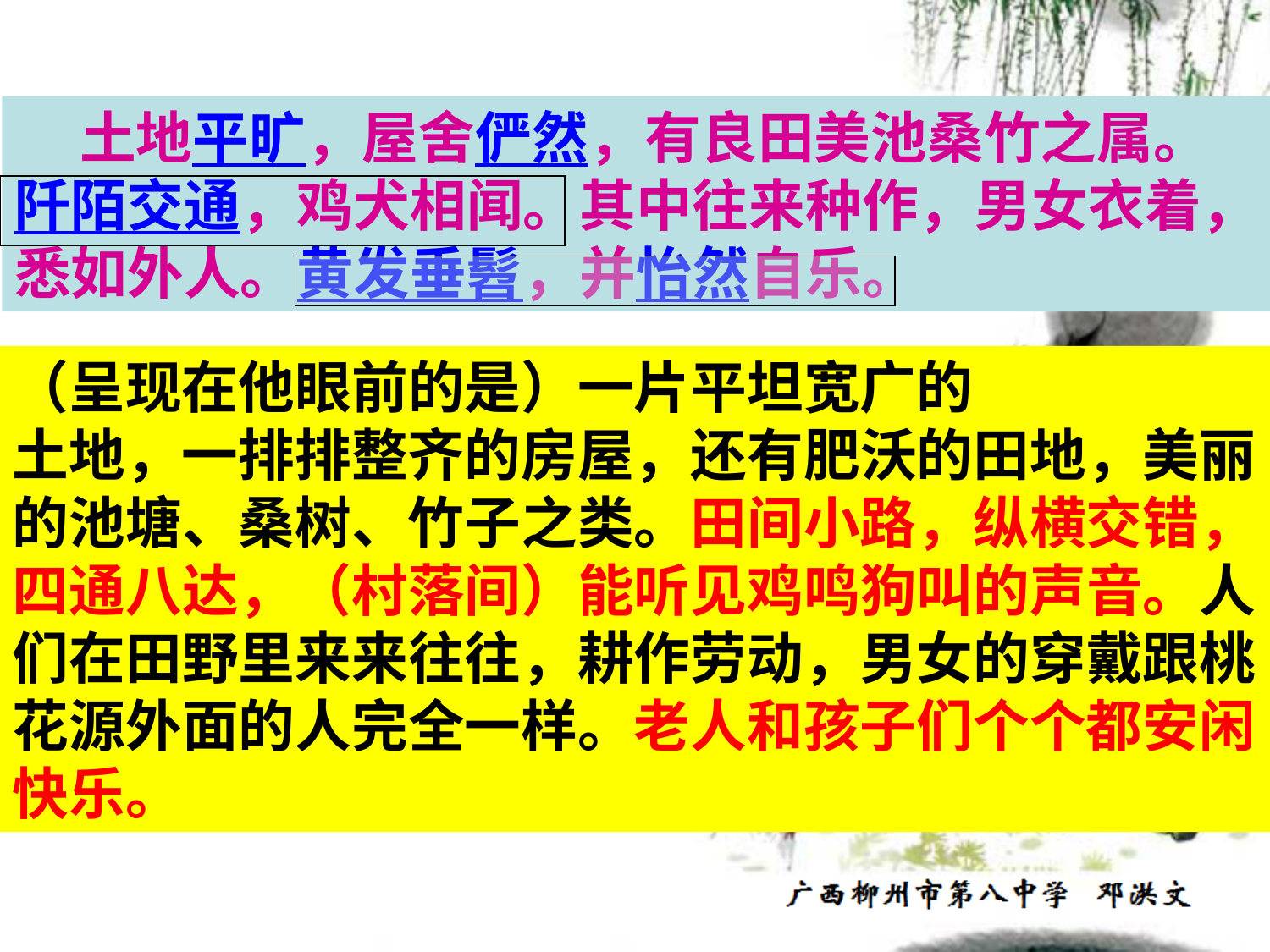

土地平旷，屋舍俨然，有良田美池桑竹之属。
阡陌交通，鸡犬相闻。其中往来种作，男女衣着，
悉如外人。黄发垂髫，并怡然自乐。

（呈现在他眼前的是）一片平坦宽广的
土地，一排排整齐的房屋，还有肥沃的田地，美丽的池塘、桑树、竹子之类。田间小路，纵横交错，四通八达，（村落间）能听见鸡鸣狗叫的声音。人们在田野里来来往往，耕作劳动，男女的穿戴跟桃花源外面的人完全一样。老人和孩子们个个都安闲快乐。